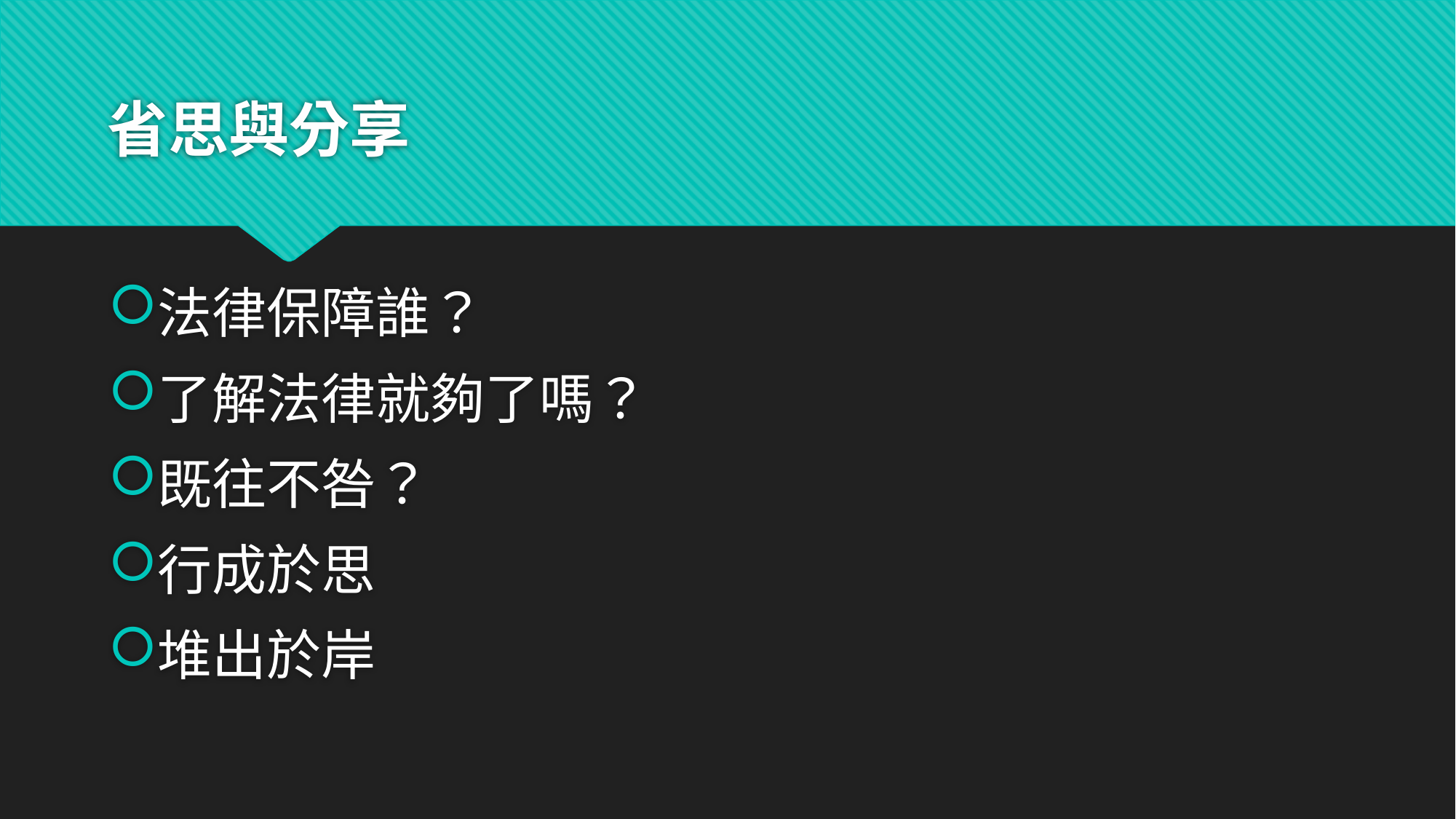

# 省思與分享
法律保障誰？
了解法律就夠了嗎？
既往不咎？
行成於思
堆出於岸